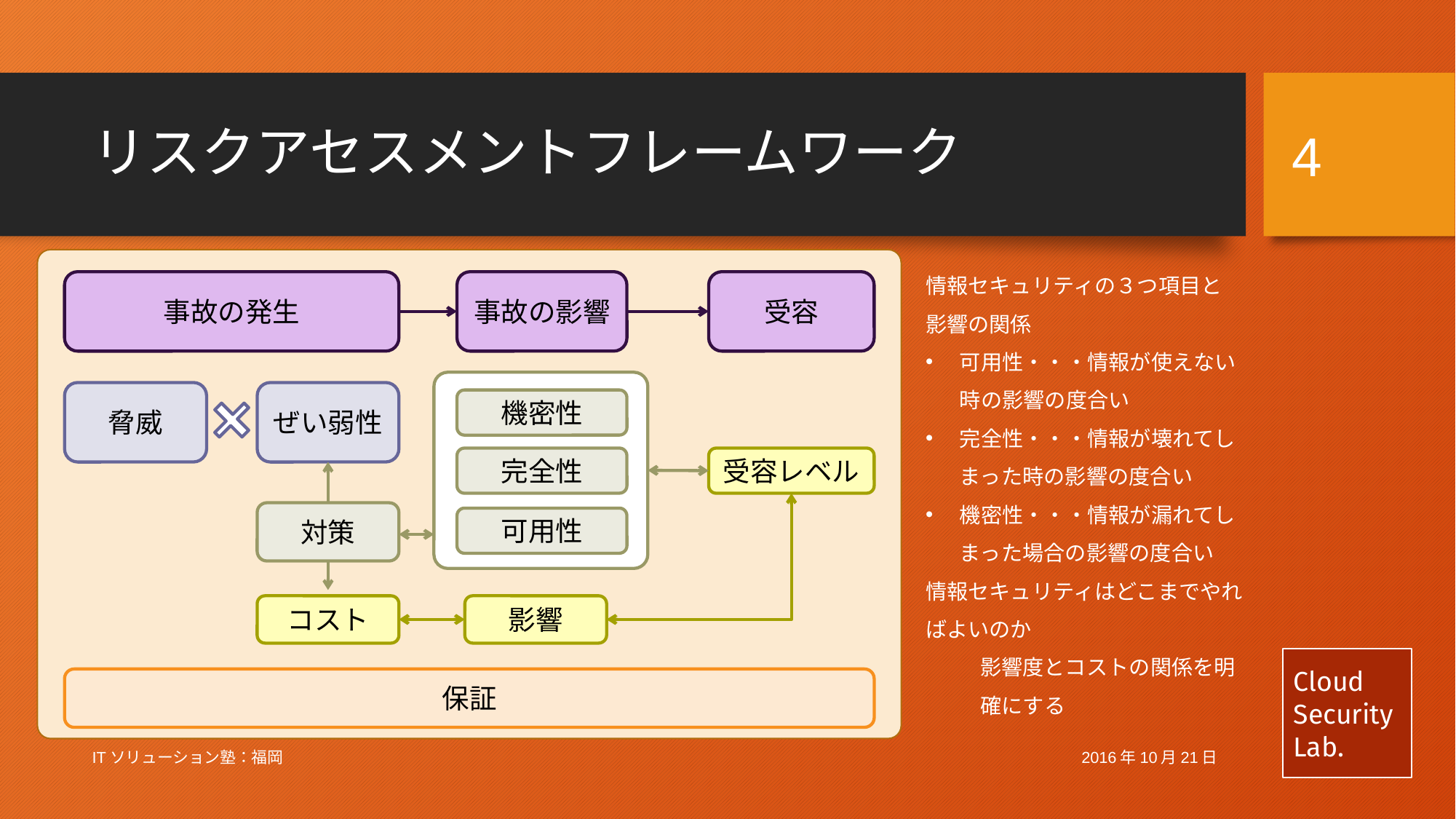

4
# リスクアセスメントフレームワーク

情報セキュリティの３つ項目と影響の関係
可用性・・・情報が使えない時の影響の度合い
完全性・・・情報が壊れてしまった時の影響の度合い
機密性・・・情報が漏れてしまった場合の影響の度合い
情報セキュリティはどこまでやればよいのか
影響度とコストの関係を明確にする
事故の発生
事故の影響
受容

脅威
ぜい弱性
機密性

完全性
受容レベル
対策
可用性
コスト
影響
保証
2016年10月21日
ITソリューション塾：福岡